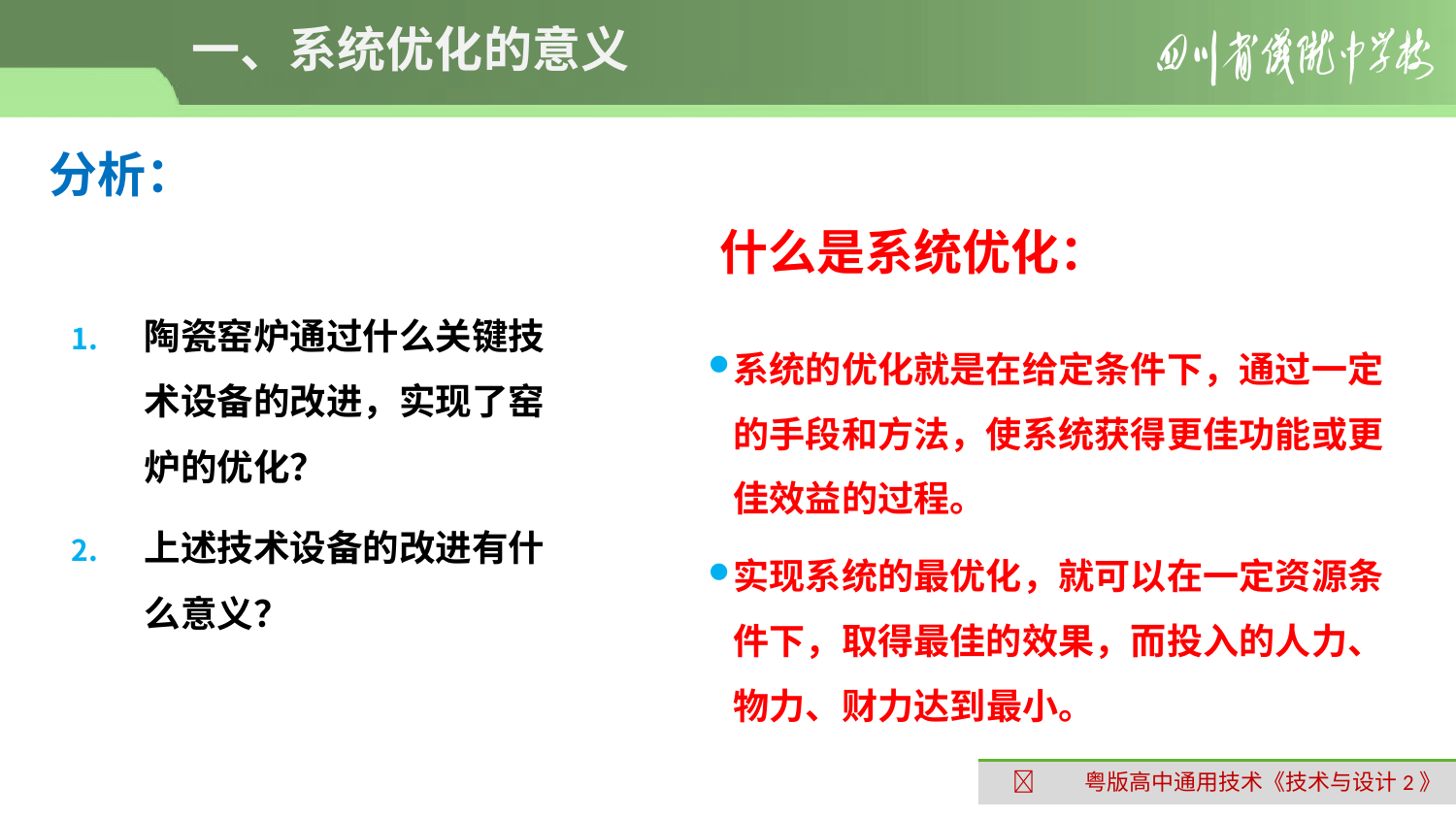

# 一、系统优化的意义
分析：
什么是系统优化：
陶瓷窑炉通过什么关键技术设备的改进，实现了窑炉的优化？
上述技术设备的改进有什么意义？

系统的优化就是在给定条件下，通过一定的手段和方法，使系统获得更佳功能或更佳效益的过程。
实现系统的最优化，就可以在一定资源条件下，取得最佳的效果，而投入的人力、物力、财力达到最小。